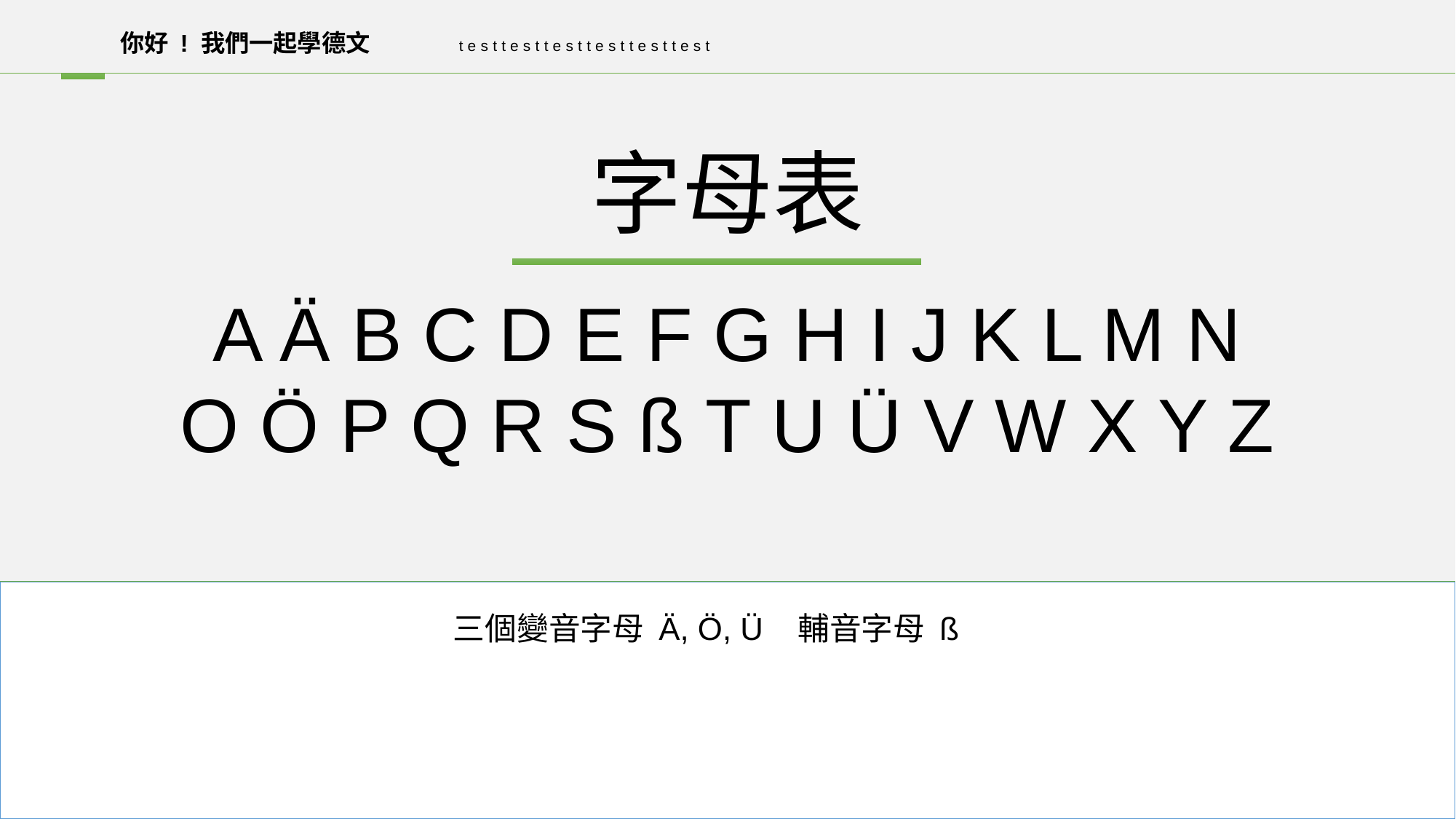

你好 ! 我們一起學德文
testtesttesttesttesttest

字母表

A Ä B C D E F G H I J K L M N O Ö P Q R S ß T U Ü V W X Y Z

三個變音字母 Ä, Ö, Ü   輔音字母 ß